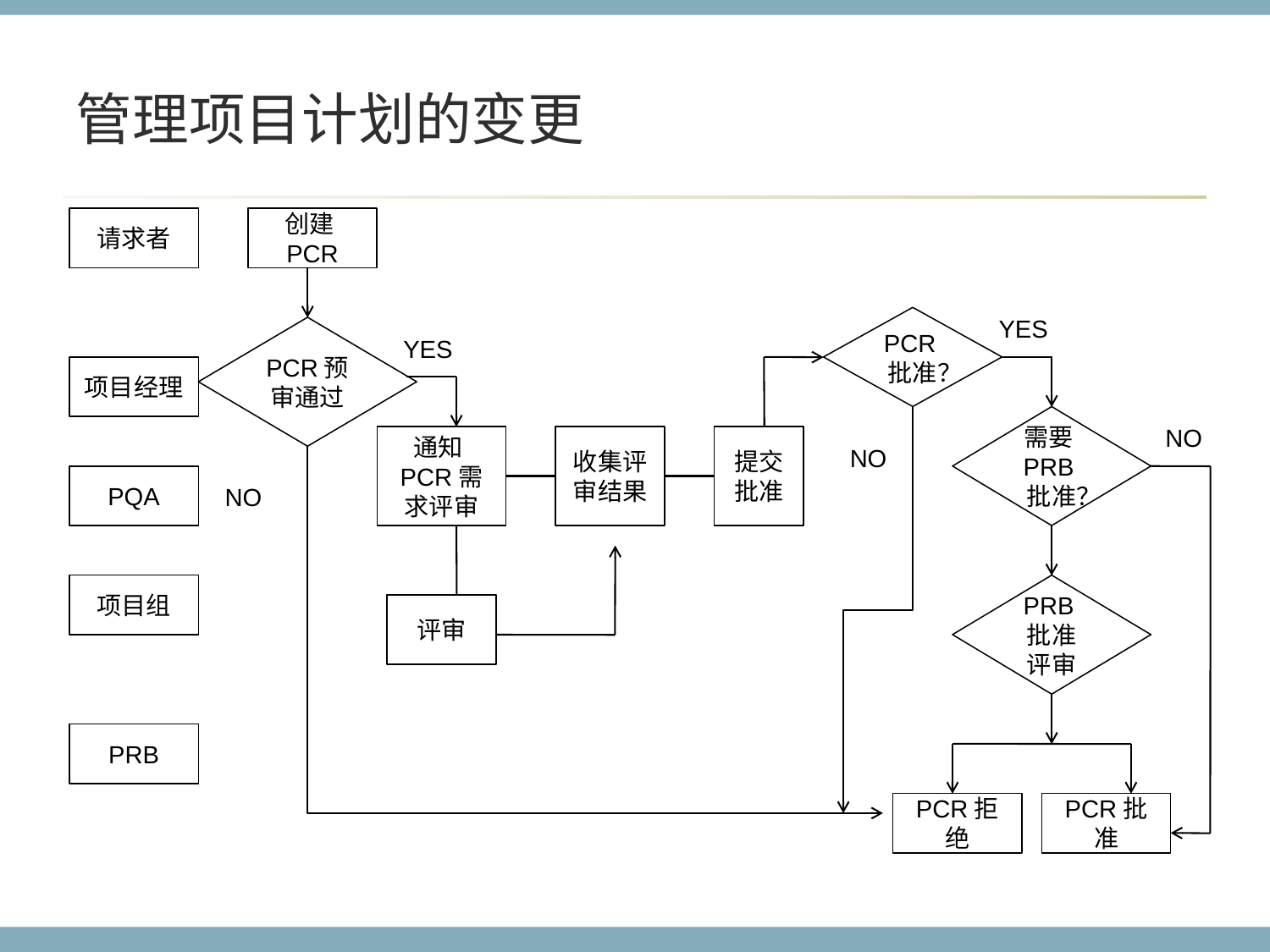

# 管理项目计划的变更
请求者
创建PCR
PCR批准？
YES
PCR预审通过
YES
项目经理
需要PRB批准？
NO
通知PCR需求评审
收集评审结果
提交批准
NO
PQA
NO
项目组
PRB批准评审
评审
PRB
PCR拒绝
PCR批准